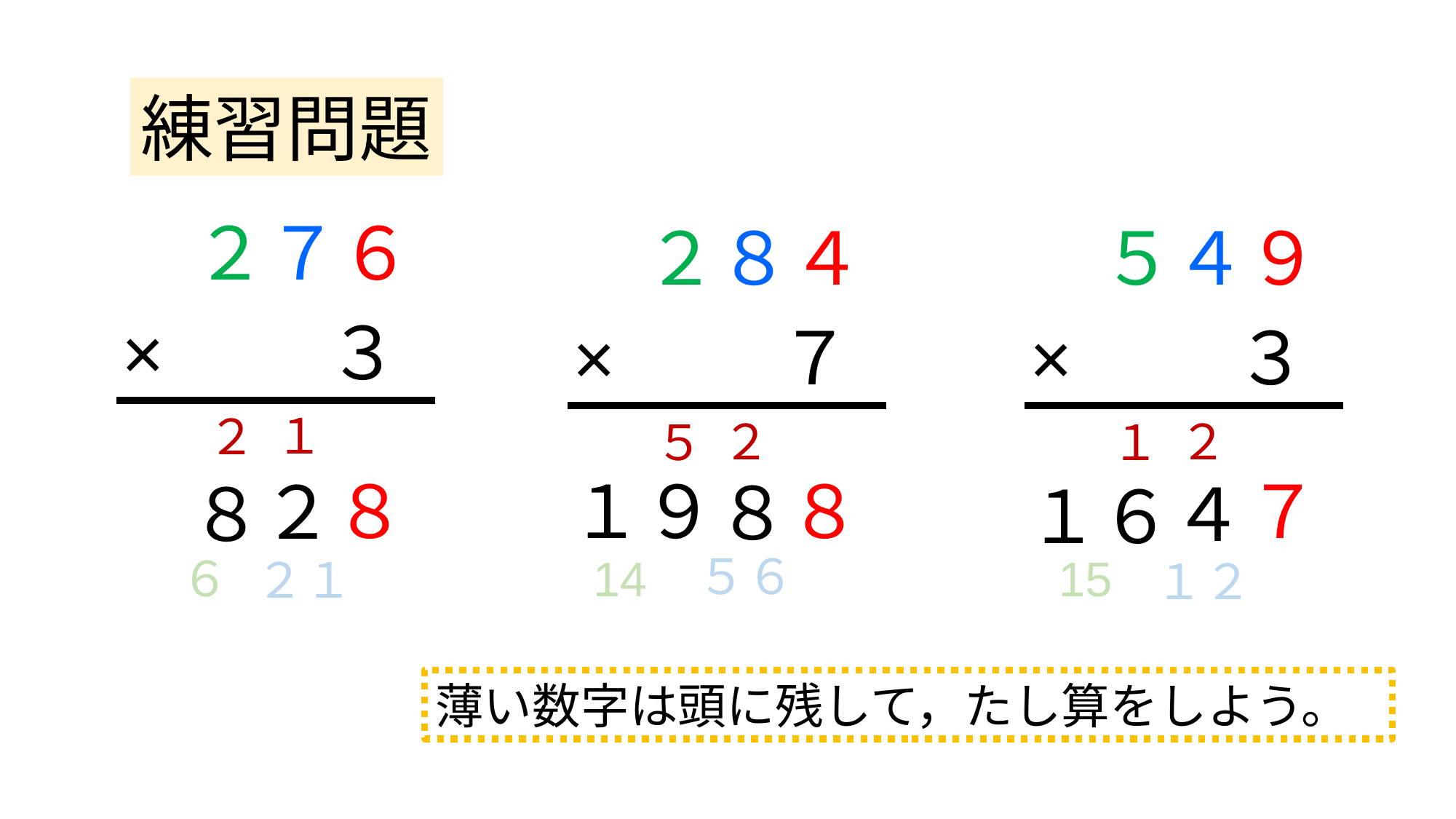

練習問題
２７６
２８４
５４９
×　　３
×　　７
×　　３
１
２
２
２
５
１
１９
８
８
７
２
８
４
８
１６
５６
６
14
15
２１
１２
薄い数字は頭に残して，たし算をしよう。